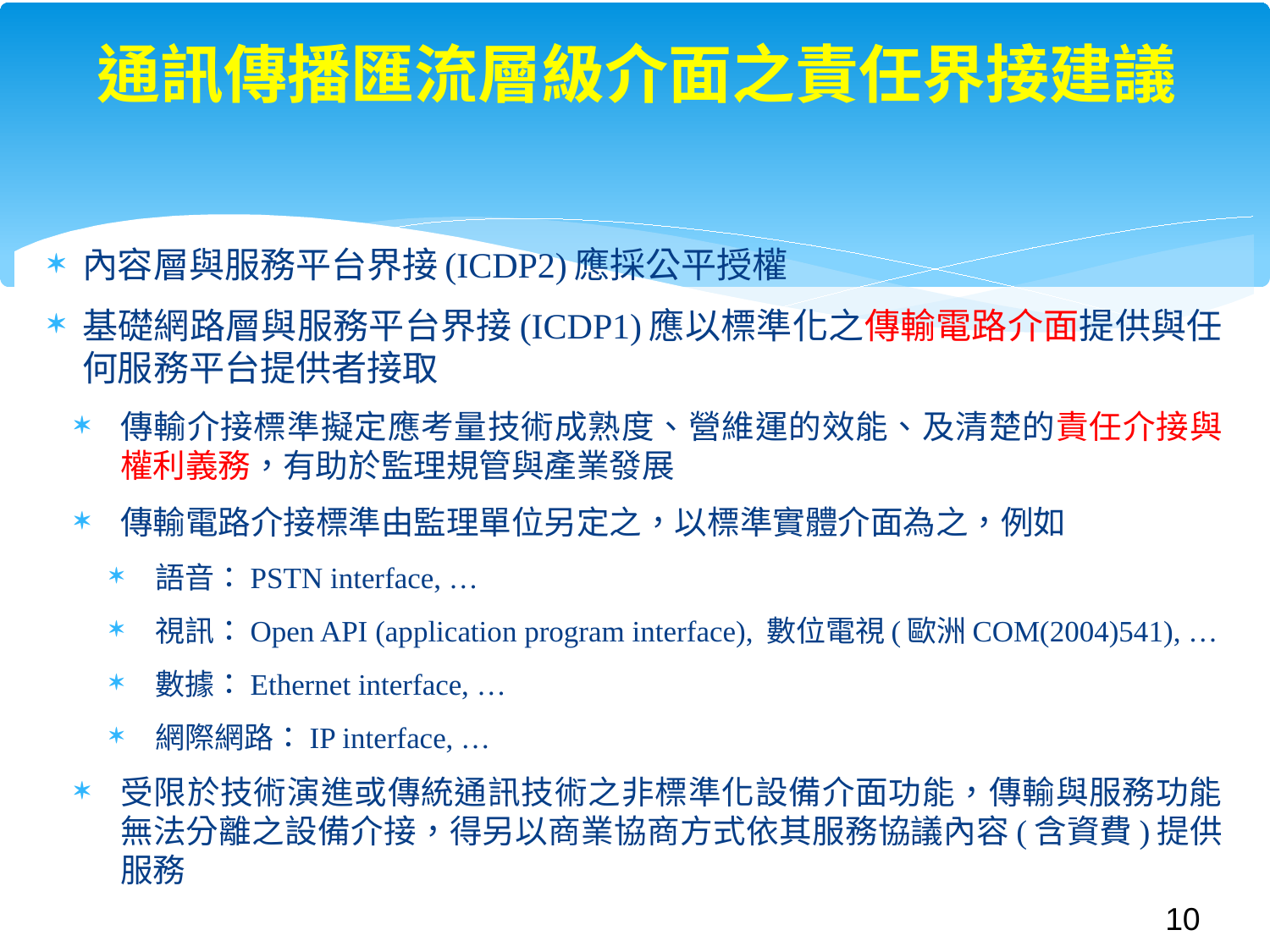

# 通訊傳播匯流層級介面之責任界接建議
內容層與服務平台界接(ICDP2)應採公平授權
基礎網路層與服務平台界接(ICDP1)應以標準化之傳輸電路介面提供與任何服務平台提供者接取
傳輸介接標準擬定應考量技術成熟度、營維運的效能、及清楚的責任介接與權利義務，有助於監理規管與產業發展
傳輸電路介接標準由監理單位另定之，以標準實體介面為之，例如
語音：PSTN interface, …
視訊：Open API (application program interface), 數位電視(歐洲COM(2004)541), …
數據：Ethernet interface, …
網際網路：IP interface, …
受限於技術演進或傳統通訊技術之非標準化設備介面功能，傳輸與服務功能無法分離之設備介接，得另以商業協商方式依其服務協議內容(含資費)提供服務